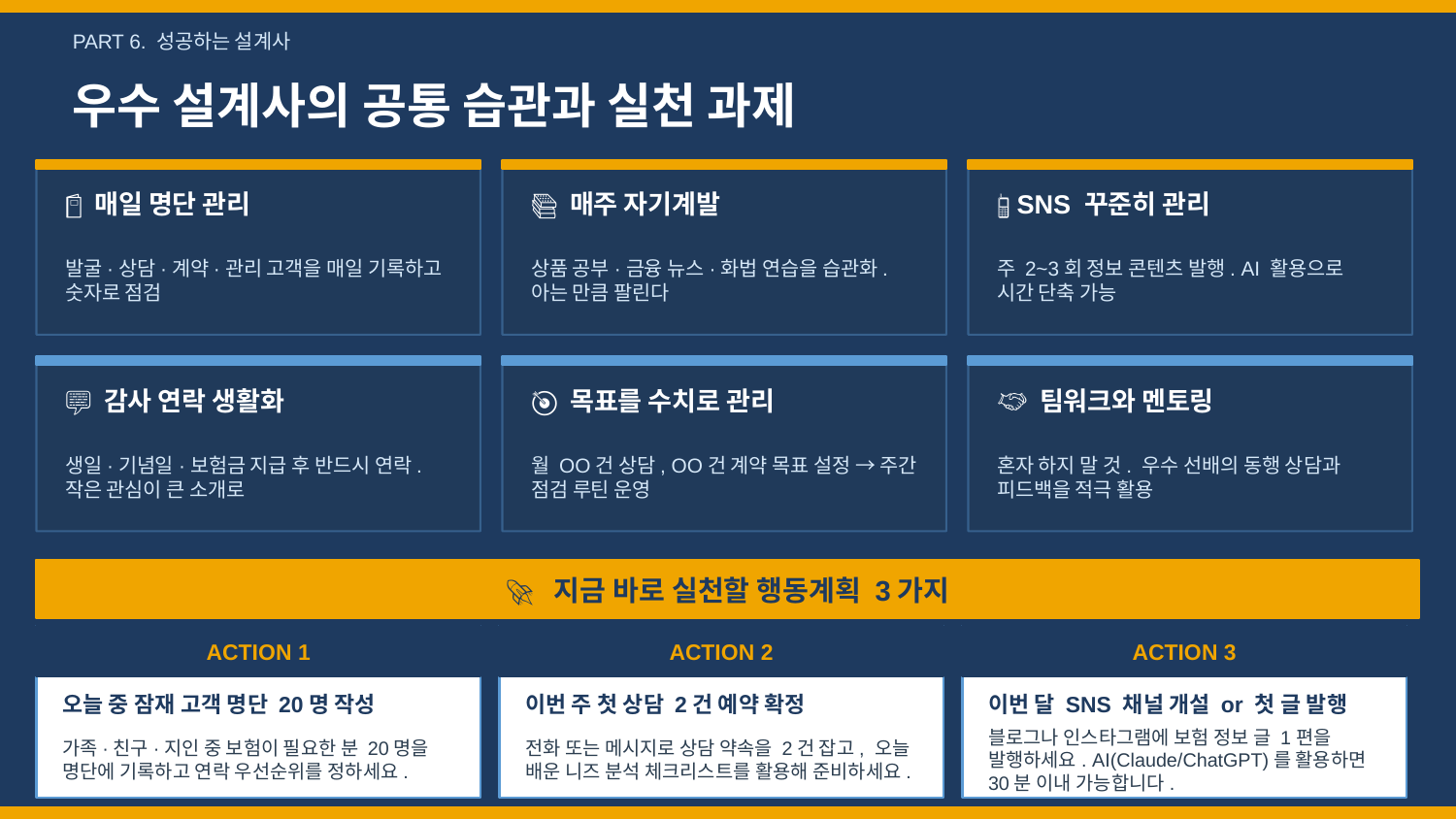

PART 6. 성공하는 설계사
우수 설계사의 공통 습관과 실천 과제

📓 매일 명단 관리
📚 매주 자기계발
📱 SNS 꾸준히 관리
발굴·상담·계약·관리 고객을 매일 기록하고 숫자로 점검
상품 공부·금융 뉴스·화법 연습을 습관화. 아는 만큼 팔린다
주 2~3회 정보 콘텐츠 발행. AI 활용으로 시간 단축 가능

💬 감사 연락 생활화
🎯 목표를 수치로 관리
🤝 팀워크와 멘토링
생일·기념일·보험금 지급 후 반드시 연락. 작은 관심이 큰 소개로
월 OO건 상담, OO건 계약 목표 설정 → 주간 점검 루틴 운영
혼자 하지 말 것. 우수 선배의 동행 상담과 피드백을 적극 활용

🚀  지금 바로 실천할 행동계획 3가지

ACTION 1

ACTION 2

ACTION 3
오늘 중 잠재 고객 명단 20명 작성
이번 주 첫 상담 2건 예약 확정
이번 달 SNS 채널 개설 or 첫 글 발행
가족·친구·지인 중 보험이 필요한 분 20명을 명단에 기록하고 연락 우선순위를 정하세요.
전화 또는 메시지로 상담 약속을 2건 잡고, 오늘 배운 니즈 분석 체크리스트를 활용해 준비하세요.
블로그나 인스타그램에 보험 정보 글 1편을 발행하세요. AI(Claude/ChatGPT)를 활용하면 30분 이내 가능합니다.